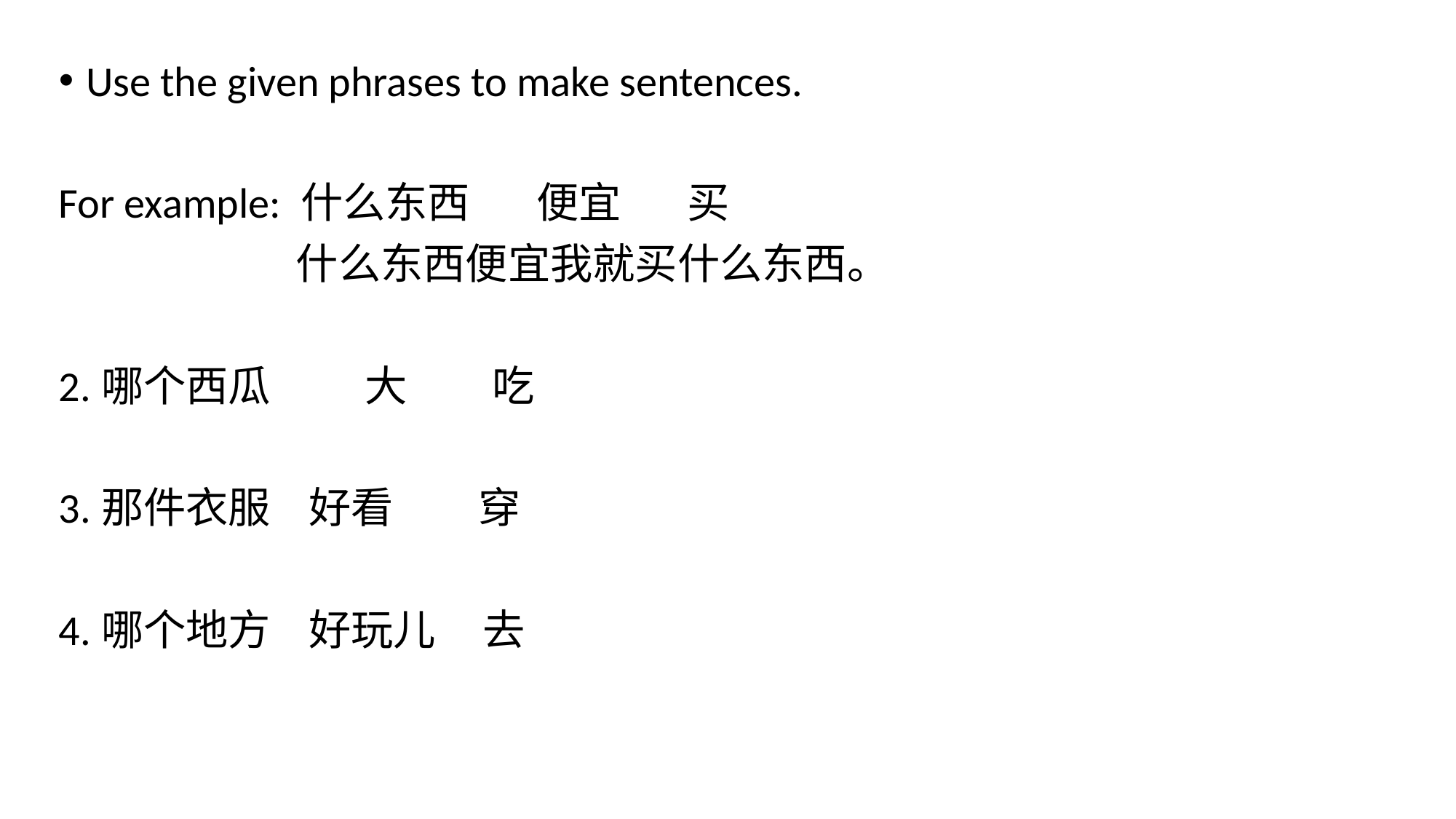

Use the given phrases to make sentences.

For example: 什么东西       便宜       买
                        什么东西便宜我就买什么东西。

2.哪个西瓜          大         吃

3.那件衣服    好看         穿

4.哪个地方    好玩儿     去